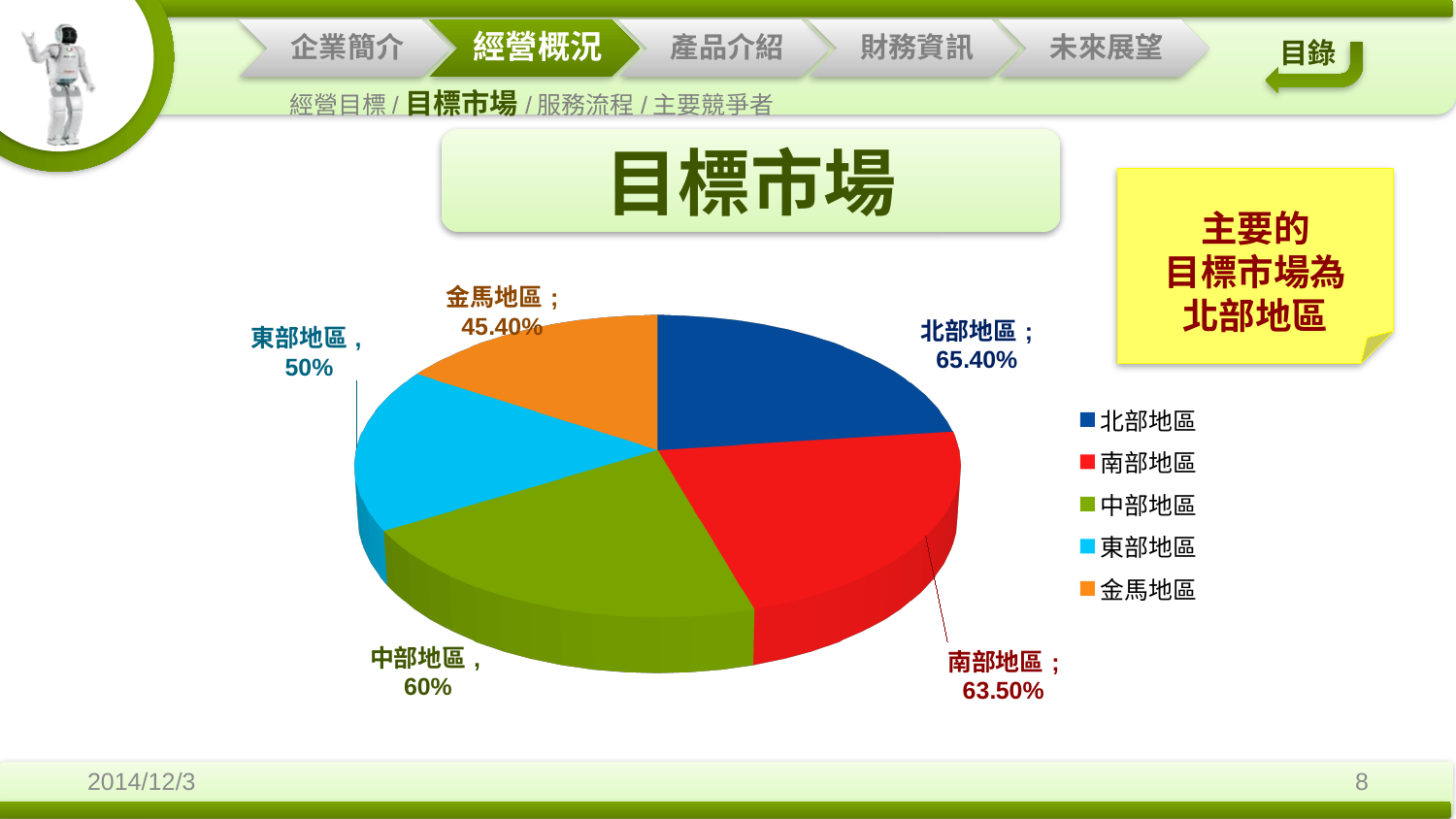

經營目標/目標市場/服務流程/主要競爭者
目標市場

主要的
目標市場為
北部地區

[unsupported chart]

2014/12/3
8